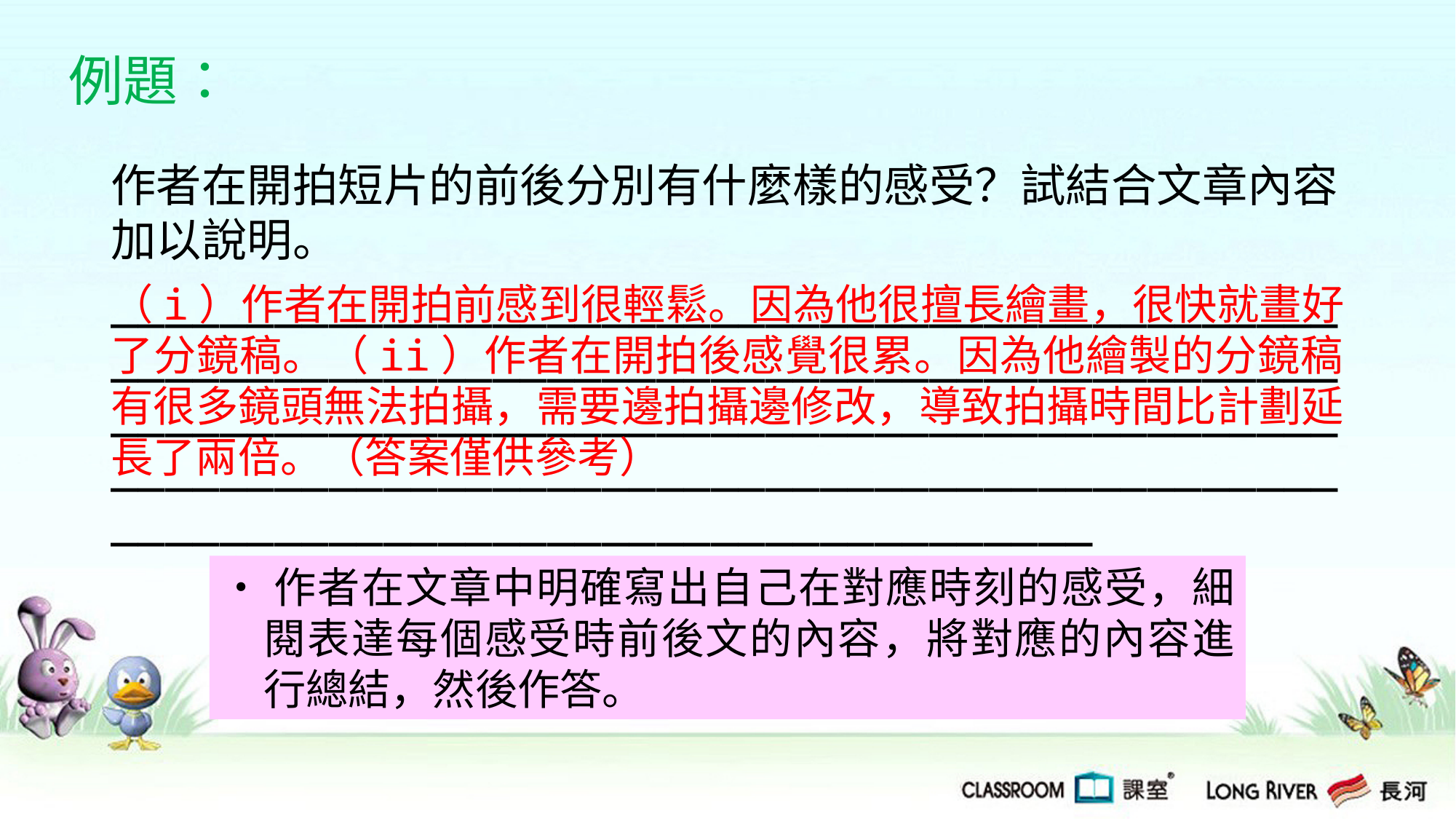

例題：
作者在開拍短片的前後分別有什麼樣的感受？試結合文章內容加以說明。
________________________________________________________________________________________________________________________________________________________________________________________________________________________
（i）作者在開拍前感到很輕鬆。因為他很擅長繪畫，很快就畫好了分鏡稿。（ii）作者在開拍後感覺很累。因為他繪製的分鏡稿有很多鏡頭無法拍攝，需要邊拍攝邊修改，導致拍攝時間比計劃延長了兩倍。（答案僅供參考）
‧作者在文章中明確寫出自己在對應時刻的感受，細閱表達每個感受時前後文的內容，將對應的內容進行總結，然後作答。